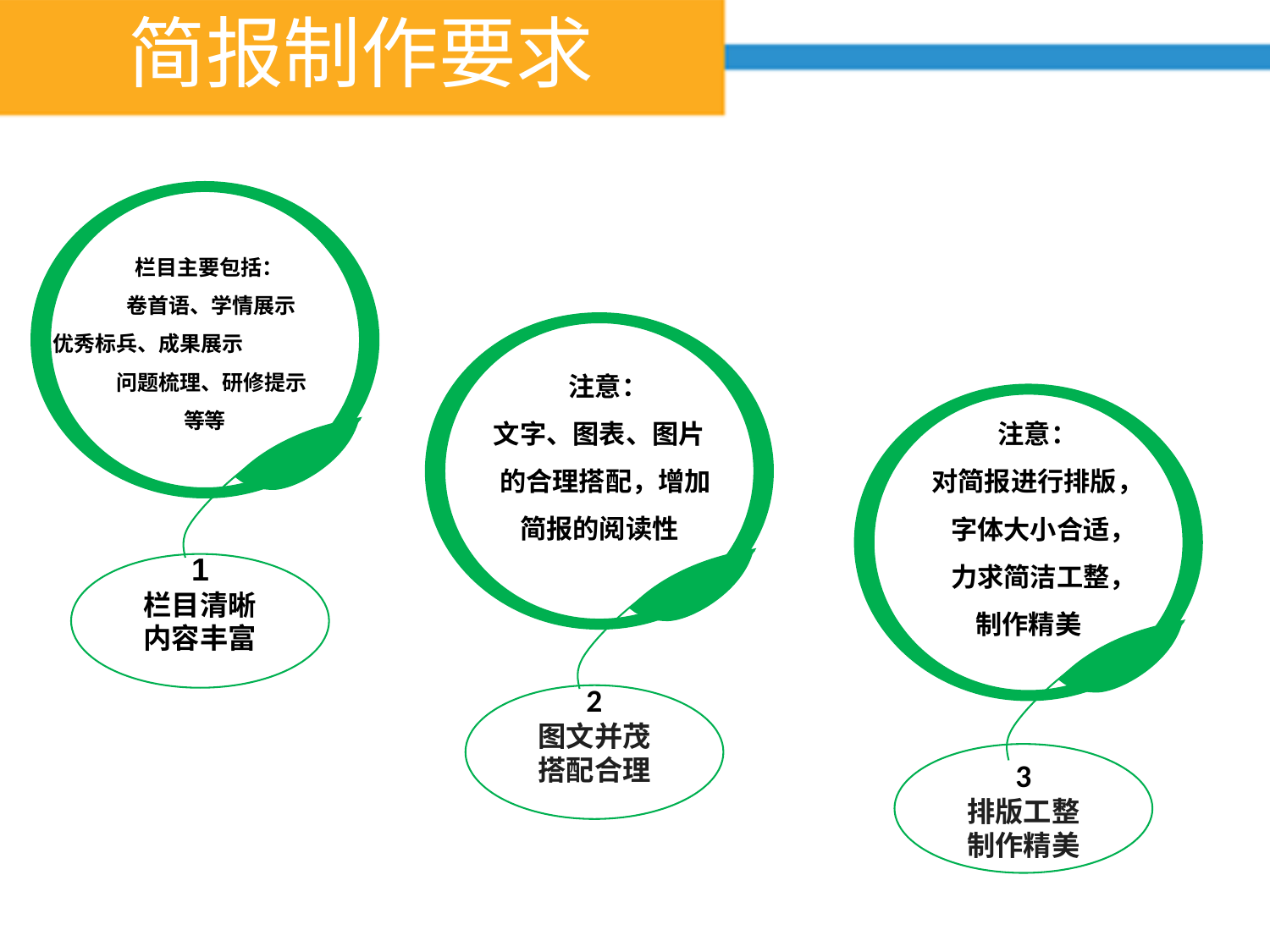

简报制作要求

 栏目主要包括：
  卷首语、学情展示
 优秀标兵、成果展示
  问题梳理、研修提示
等等

1
栏目清晰
内容丰富

  注意：
文字、图表、图片
 的合理搭配，增加
简报的阅读性

2
图文并茂
搭配合理

  注意：
  对简报进行排版，
    字体大小合适，
    力求简洁工整，
制作精美

3
排版工整
制作精美